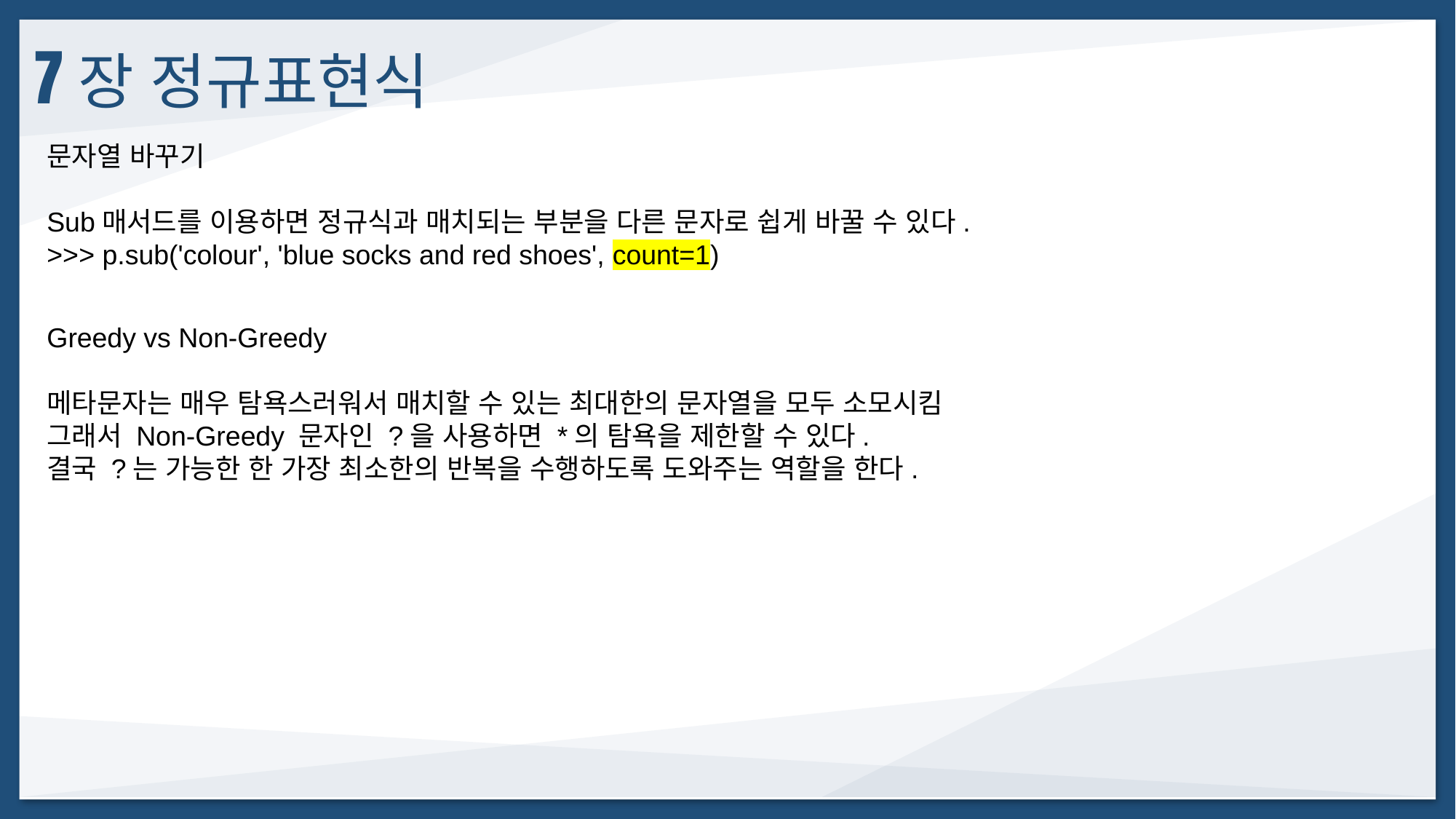

7장 정규표현식
문자열 바꾸기

Sub매서드를 이용하면 정규식과 매치되는 부분을 다른 문자로 쉽게 바꿀 수 있다.
>>> p.sub('colour', 'blue socks and red shoes', count=1)
Greedy vs Non-Greedy

메타문자는 매우 탐욕스러워서 매치할 수 있는 최대한의 문자열을 모두 소모시킴
그래서 Non-Greedy 문자인 ?을 사용하면 *의 탐욕을 제한할 수 있다.
결국 ?는 가능한 한 가장 최소한의 반복을 수행하도록 도와주는 역할을 한다.